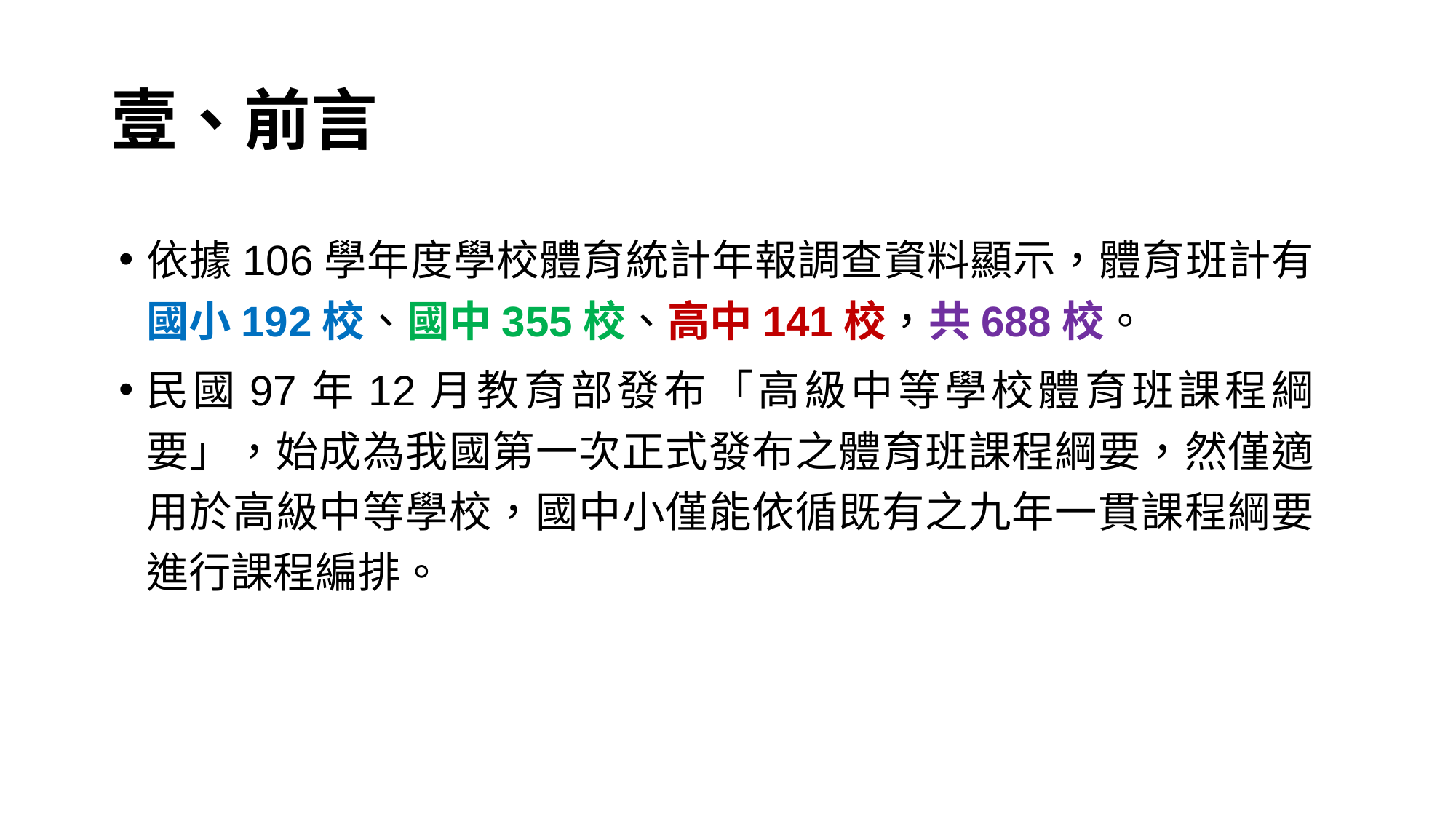

# 壹、前言
依據106學年度學校體育統計年報調查資料顯示，體育班計有國小192校、國中355校、高中141校，共688校。
民國97年12月教育部發布「高級中等學校體育班課程綱要」，始成為我國第一次正式發布之體育班課程綱要，然僅適用於高級中等學校，國中小僅能依循既有之九年一貫課程綱要進行課程編排。